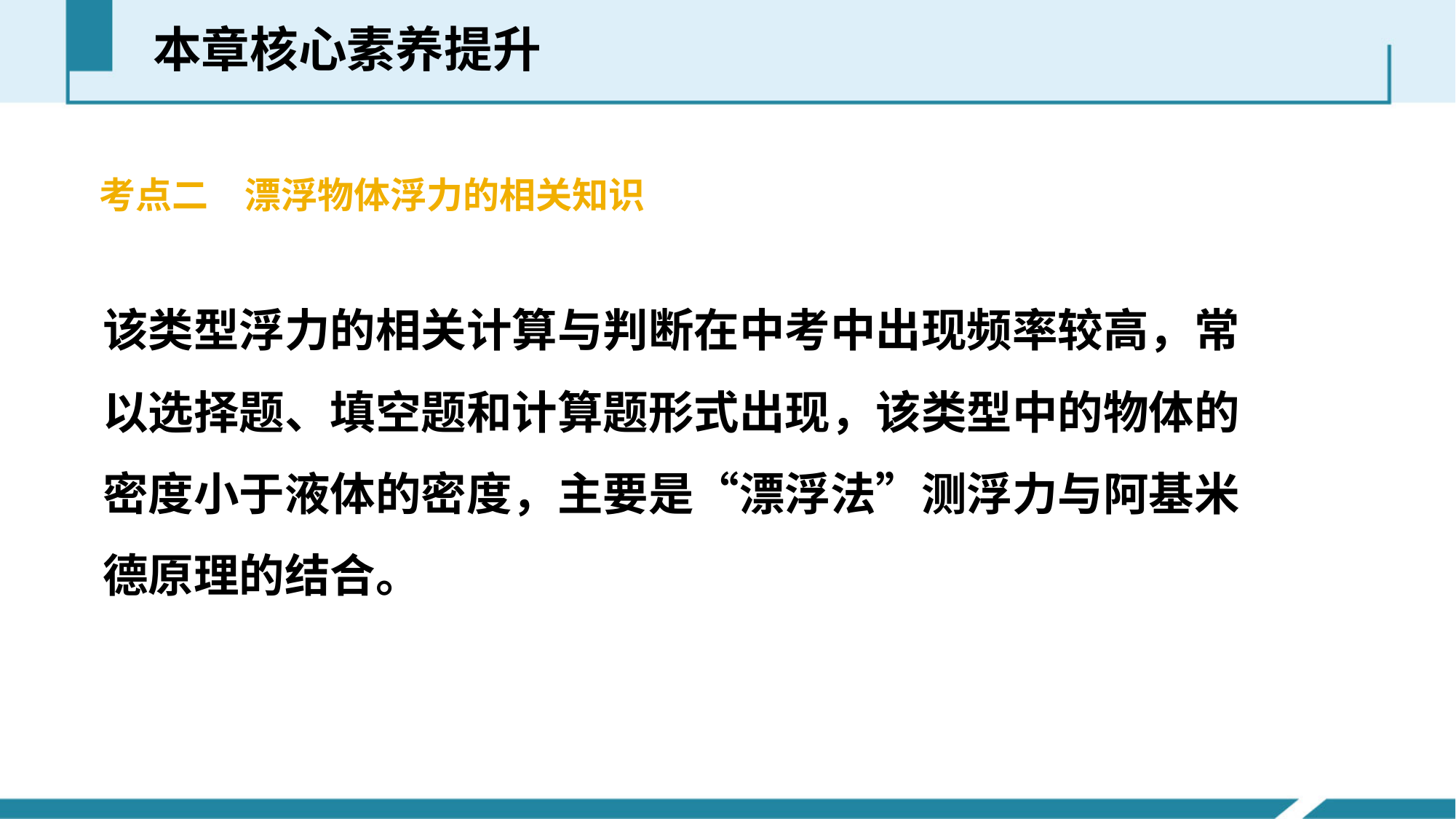

本章核心素养提升
考点二　漂浮物体浮力的相关知识
该类型浮力的相关计算与判断在中考中出现频率较高，常以选择题、填空题和计算题形式出现，该类型中的物体的密度小于液体的密度，主要是“漂浮法”测浮力与阿基米德原理的结合。